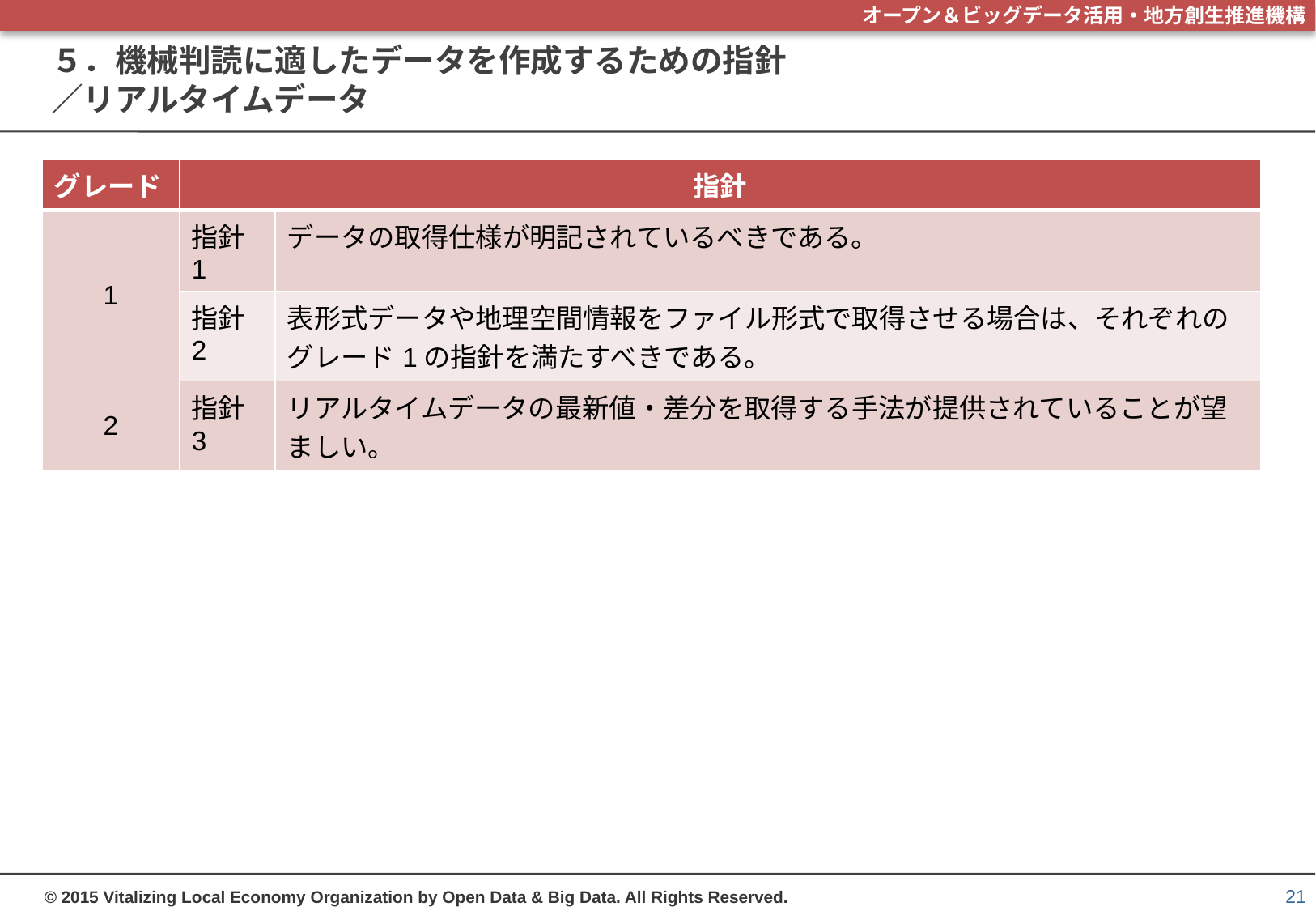

# ５．機械判読に適したデータを作成するための指針 ／リアルタイムデータ
| グレード | 指針 |  |
| --- | --- | --- |
| 1 | 指針1 | データの取得仕様が明記されているべきである。 |
|  | 指針2 | 表形式データや地理空間情報をファイル形式で取得させる場合は、それぞれのグレード1の指針を満たすべきである。 |
| 2 | 指針3 | リアルタイムデータの最新値・差分を取得する手法が提供されていることが望ましい。 |
21